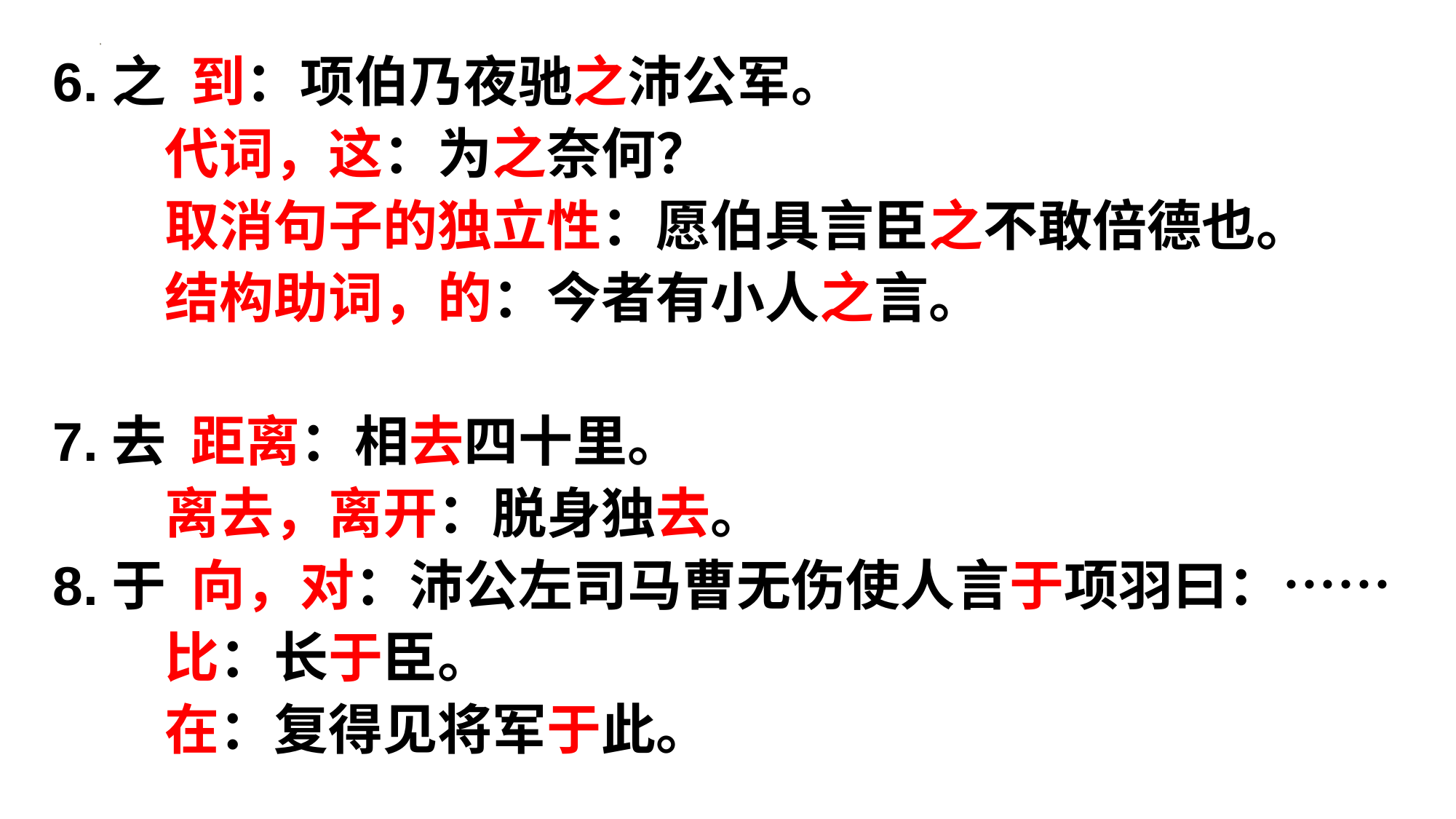

6.之  到：项伯乃夜驰之沛公军。
        代词，这：为之奈何？
        取消句子的独立性：愿伯具言臣之不敢倍德也。
        结构助词，的：今者有小人之言。

7.去  距离：相去四十里。
        离去，离开：脱身独去。
8.于  向，对：沛公左司马曹无伤使人言于项羽曰：……
        比：长于臣。
        在：复得见将军于此。